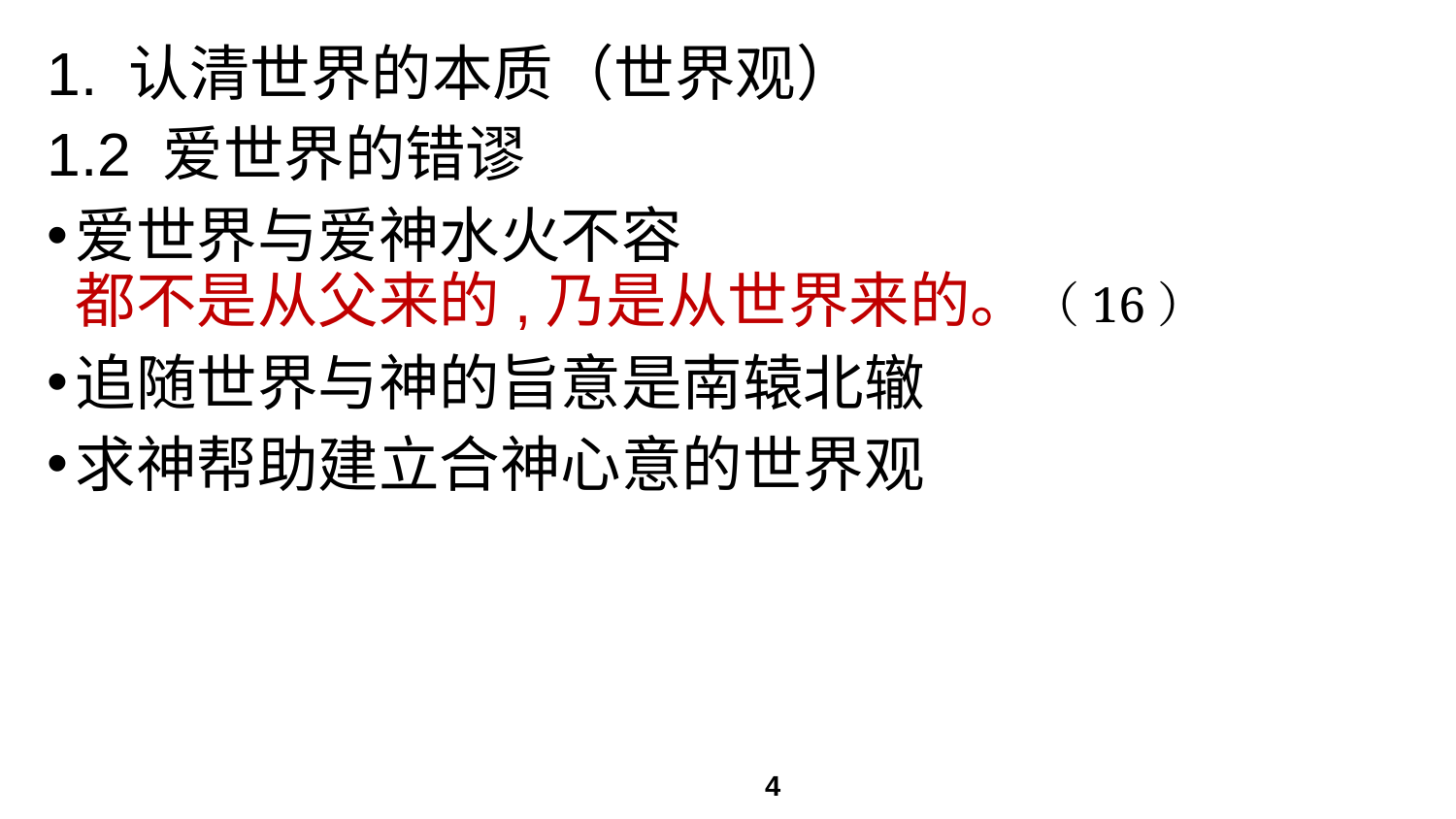

# 1. 认清世界的本质（世界观）
1.2 爱世界的错谬
爱世界与爱神水火不容
都不是从父来的,乃是从世界来的。（16）
追随世界与神的旨意是南辕北辙
求神帮助建立合神心意的世界观

4